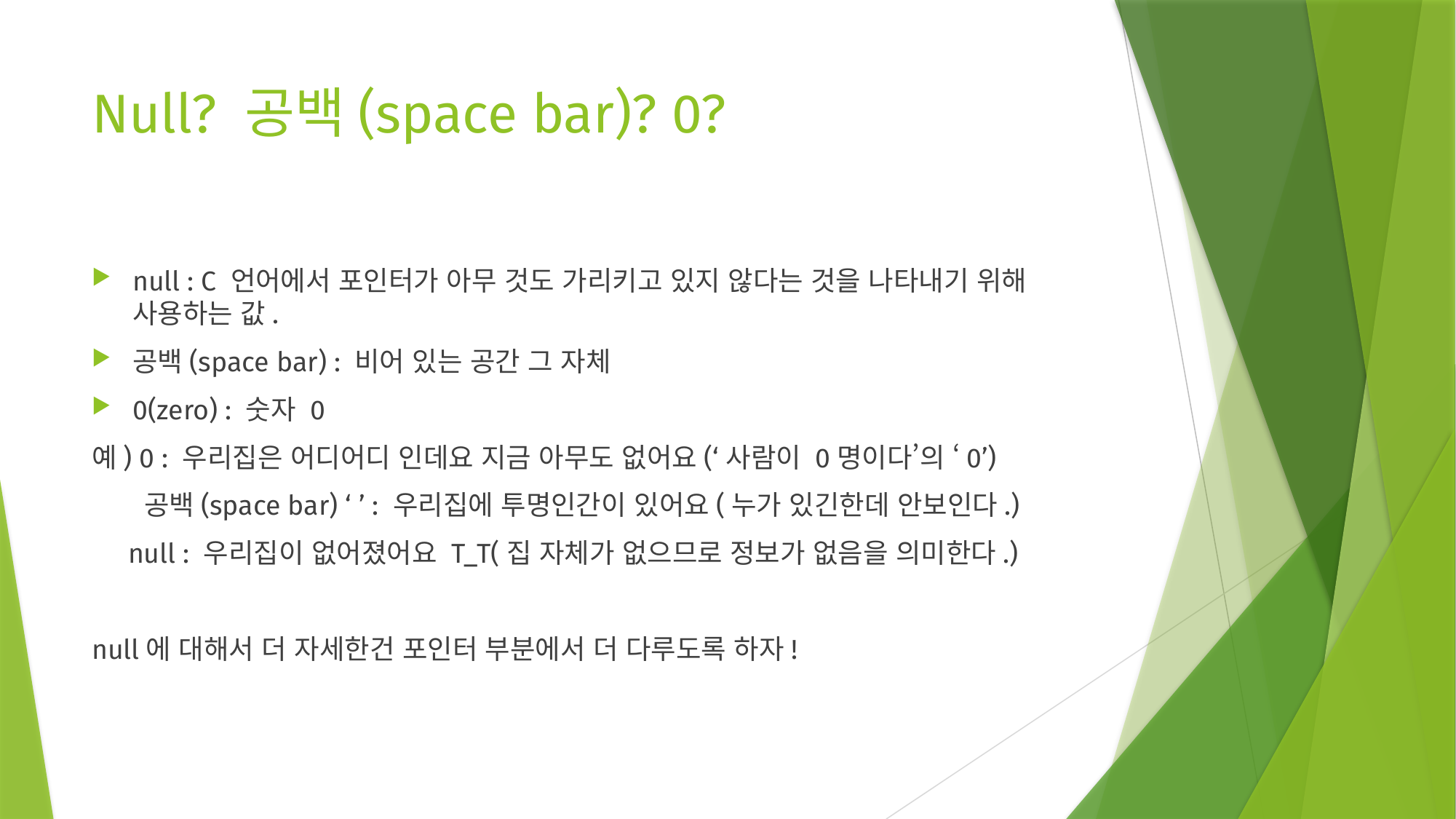

# Null? 공백(space bar)? 0?
null : C 언어에서 포인터가 아무 것도 가리키고 있지 않다는 것을 나타내기 위해 사용하는 값.
공백(space bar) : 비어 있는 공간 그 자체
0(zero) : 숫자 0
예) 0 : 우리집은 어디어디 인데요 지금 아무도 없어요(‘사람이 0명이다’의 ‘0’)
      공백(space bar) ‘ ’ : 우리집에 투명인간이 있어요(누가 있긴한데 안보인다.)
     null : 우리집이 없어졌어요 T_T(집 자체가 없으므로 정보가 없음을 의미한다.)

null에 대해서 더 자세한건 포인터 부분에서 더 다루도록 하자!